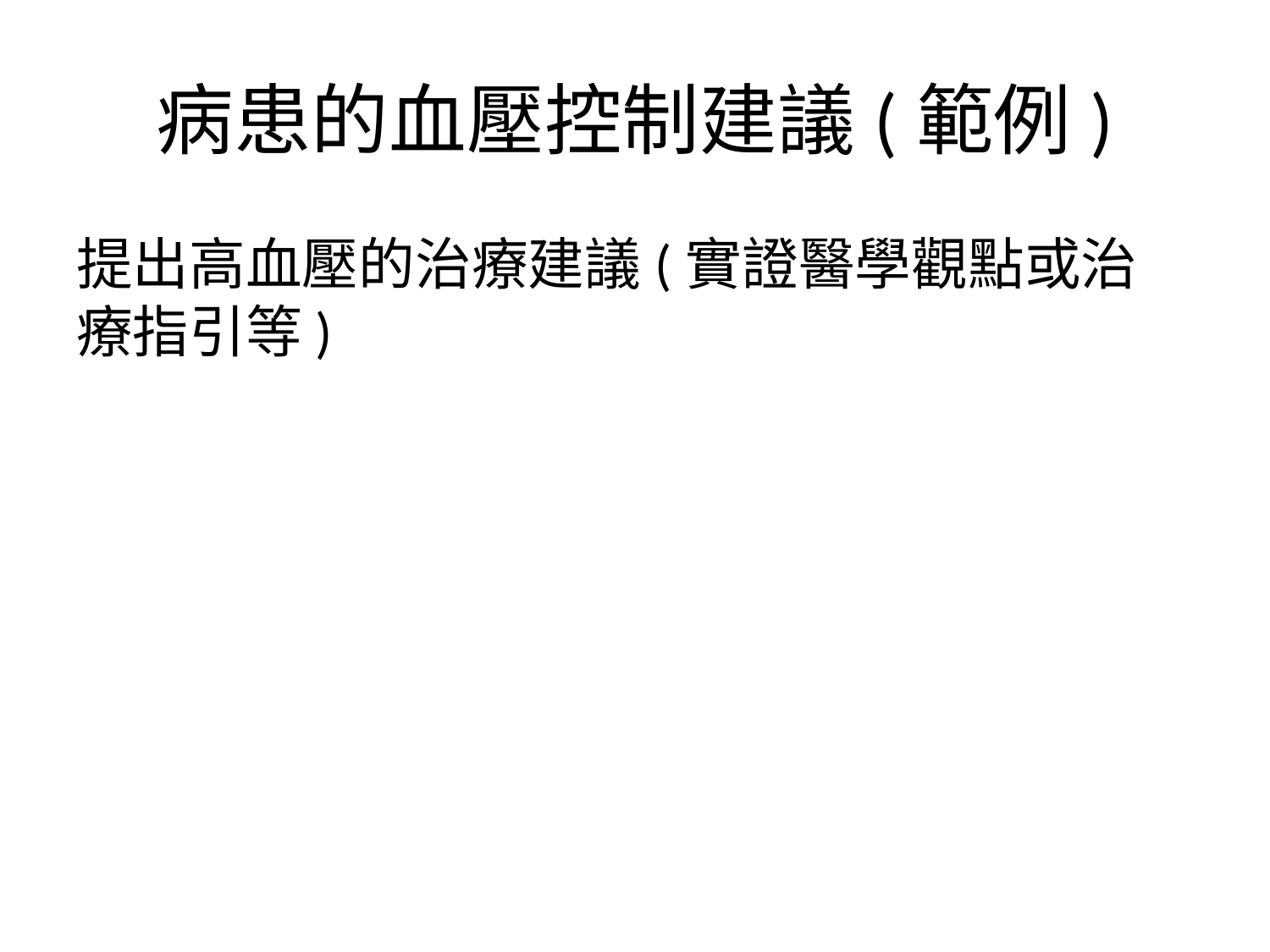

# 病患的血壓控制建議(範例)
提出高血壓的治療建議(實證醫學觀點或治療指引等)